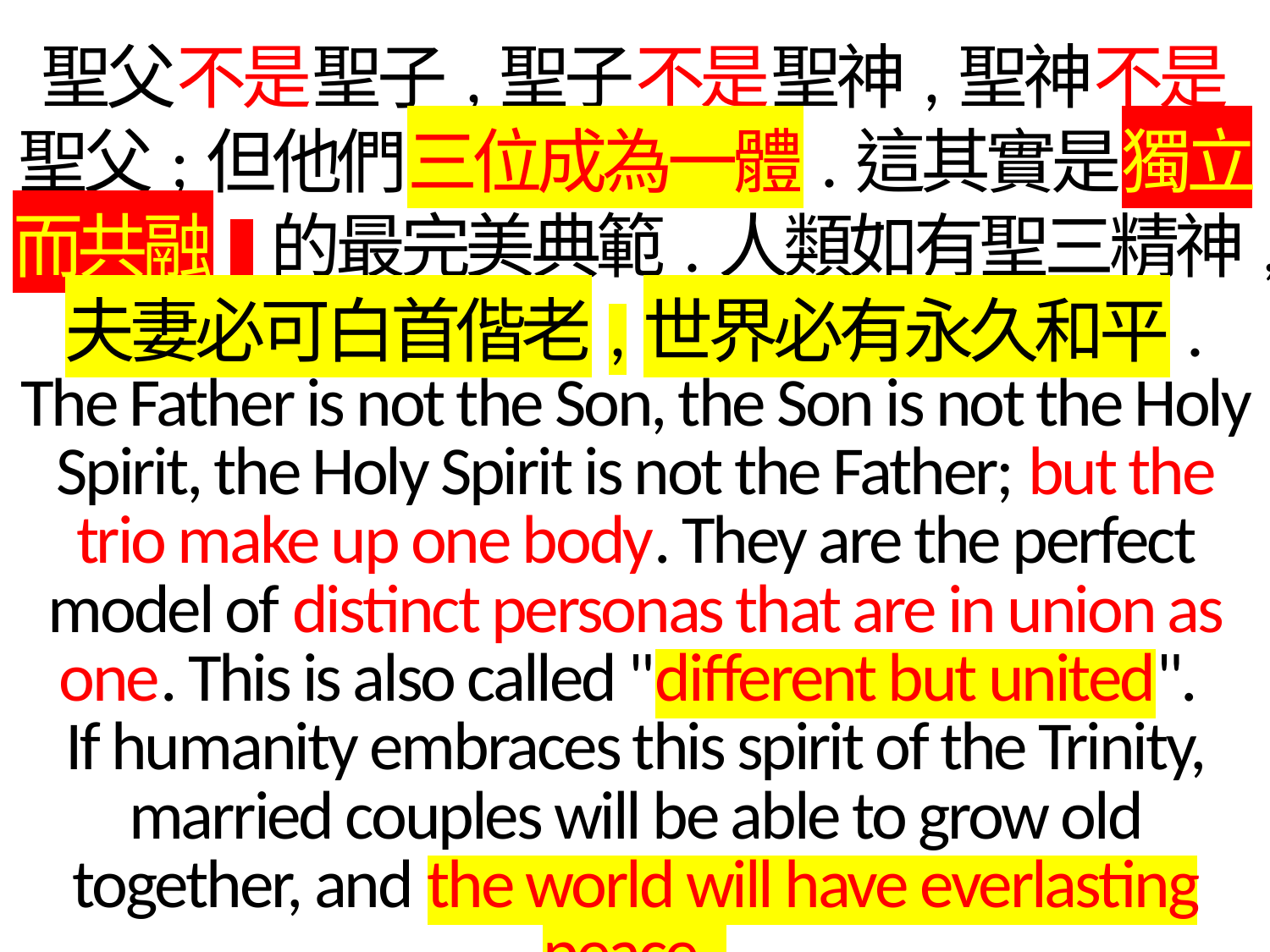

聖父不是聖子,聖子不是聖神,聖神不是聖父;但他們三位成為一體.這其實是獨立而共融!的最完美典範.人類如有聖三精神,
夫妻必可白首偕老,世界必有永久和平.
The Father is not the Son, the Son is not the Holy Spirit, the Holy Spirit is not the Father; but the trio make up one body. They are the perfect model of distinct personas that are in union as one. This is also called "different but united".
If humanity embraces this spirit of the Trinity, married couples will be able to grow old together, and the world will have everlasting peace.